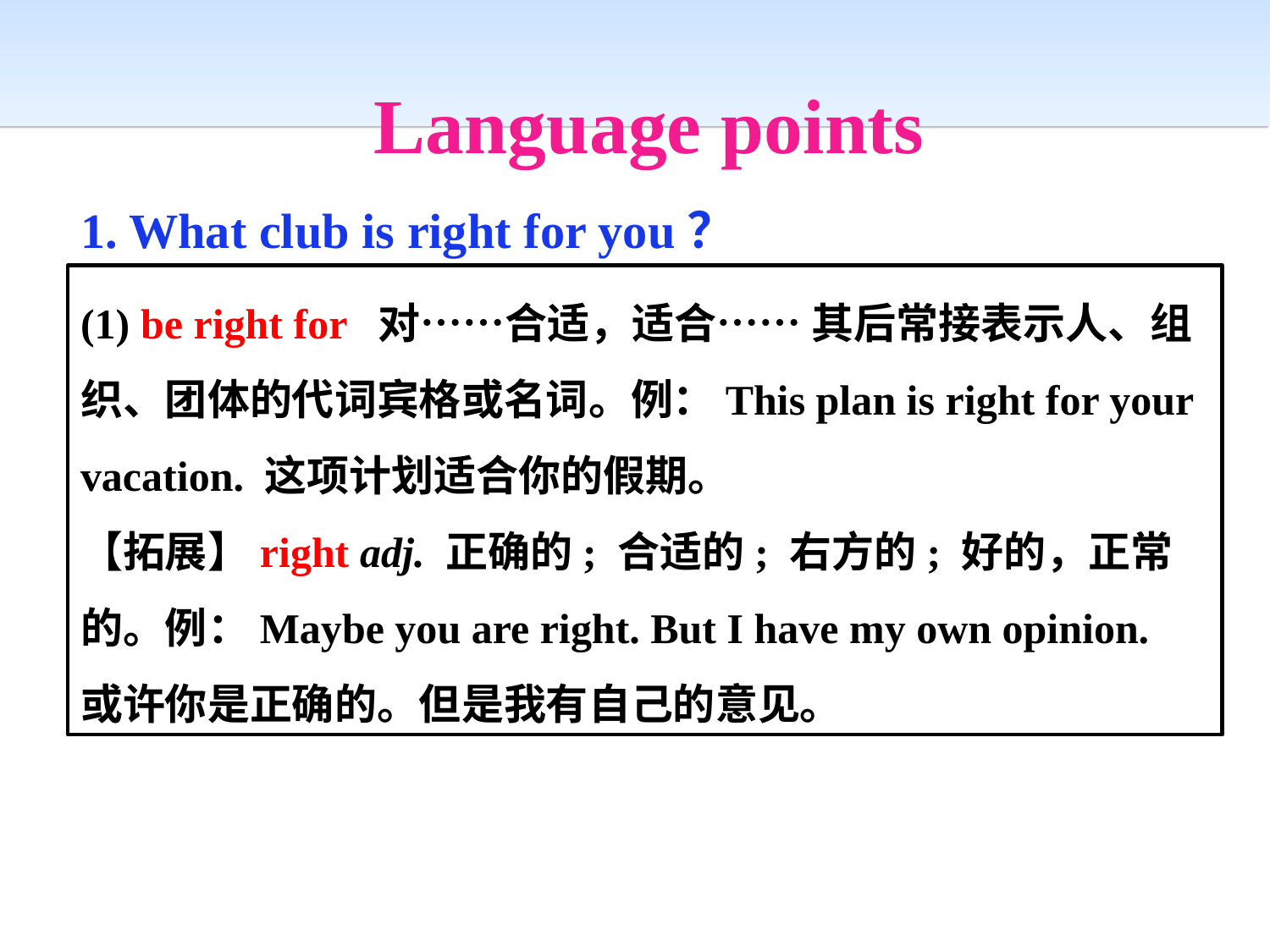

Language points
1. What club is right for you？
(1) be right for  对……合适，适合…… 其后常接表示人、组织、团体的代词宾格或名词。例：This plan is right for your vacation. 这项计划适合你的假期。
【拓展】right adj. 正确的; 合适的; 右方的; 好的，正常的。例：Maybe you are right. But I have my own opinion. 或许你是正确的。但是我有自己的意见。